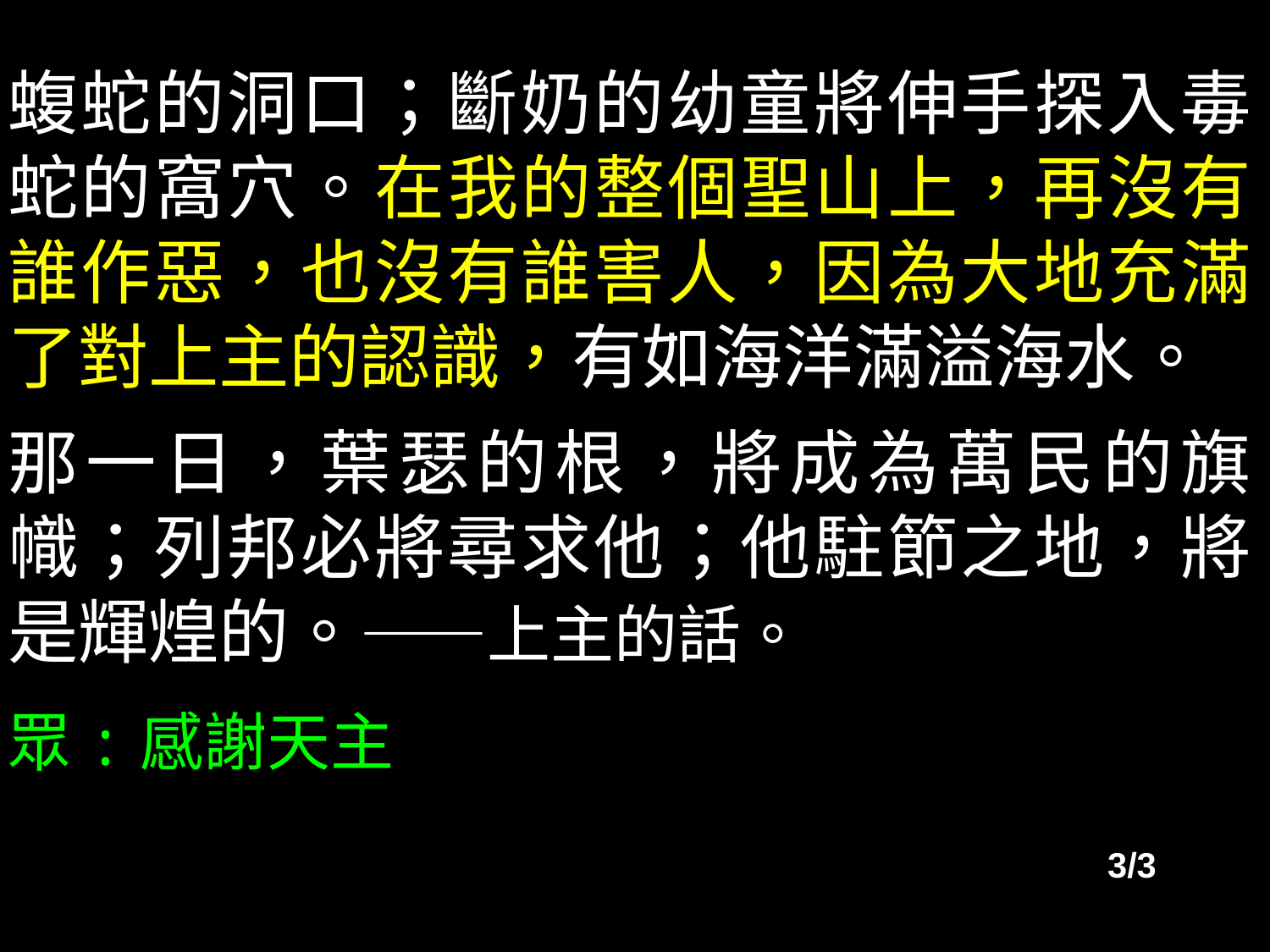

蝮蛇的洞口；斷奶的幼童將伸手探入毒蛇的窩穴。在我的整個聖山上，再沒有誰作惡，也沒有誰害人，因為大地充滿了對上主的認識，有如海洋滿溢海水。
那一日，葉瑟的根，將成為萬民的旗幟；列邦必將尋求他；他駐節之地，將是輝煌的。——上主的話。
眾:感謝天主

3/3